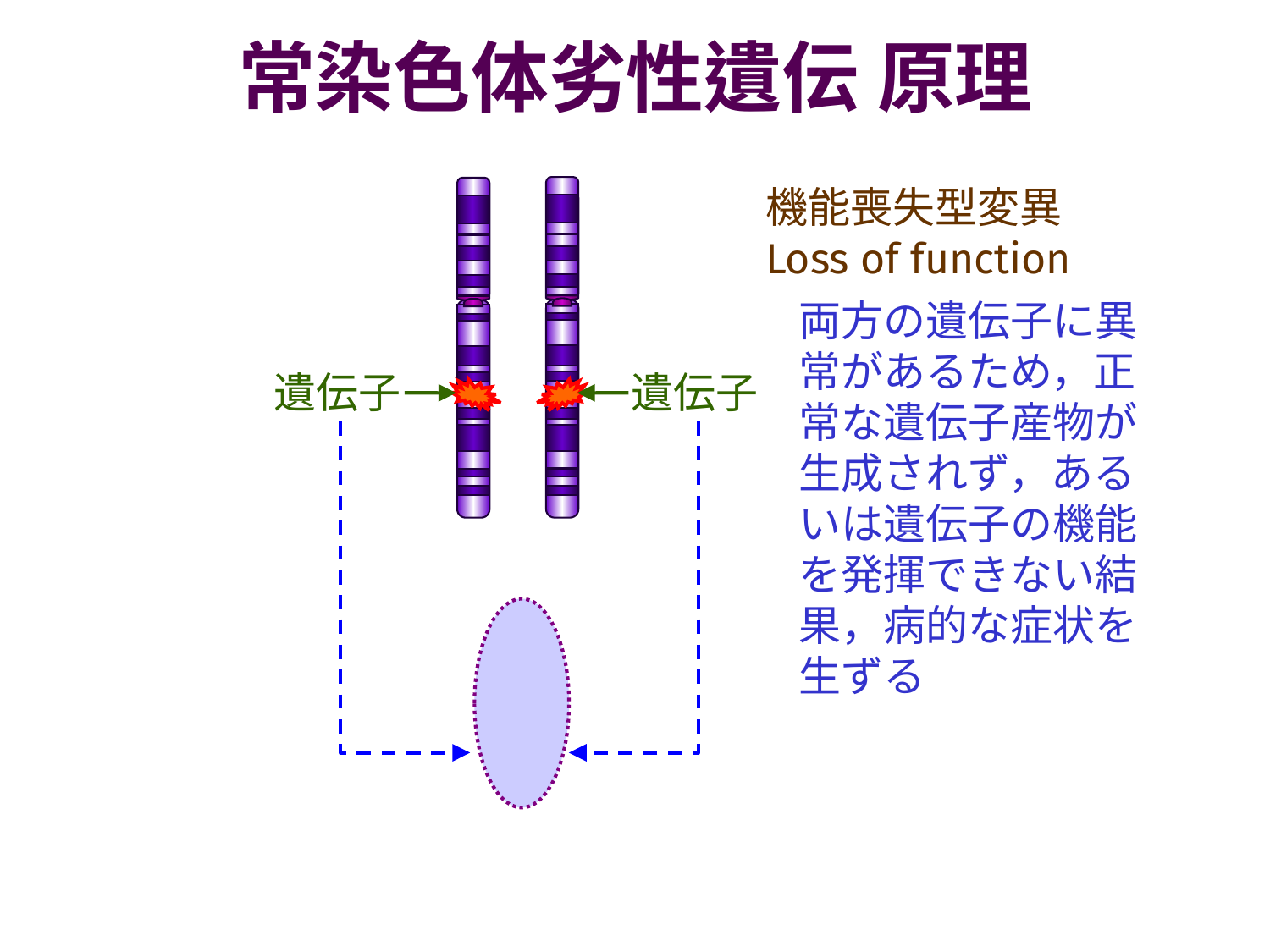

常染色体劣性遺伝 原理

機能喪失型変異
Loss of function

両方の遺伝子に異常があるため，正常な遺伝子産物が生成されず，あるいは遺伝子の機能を発揮できない結果，病的な症状を生ずる
遺伝子
遺伝子